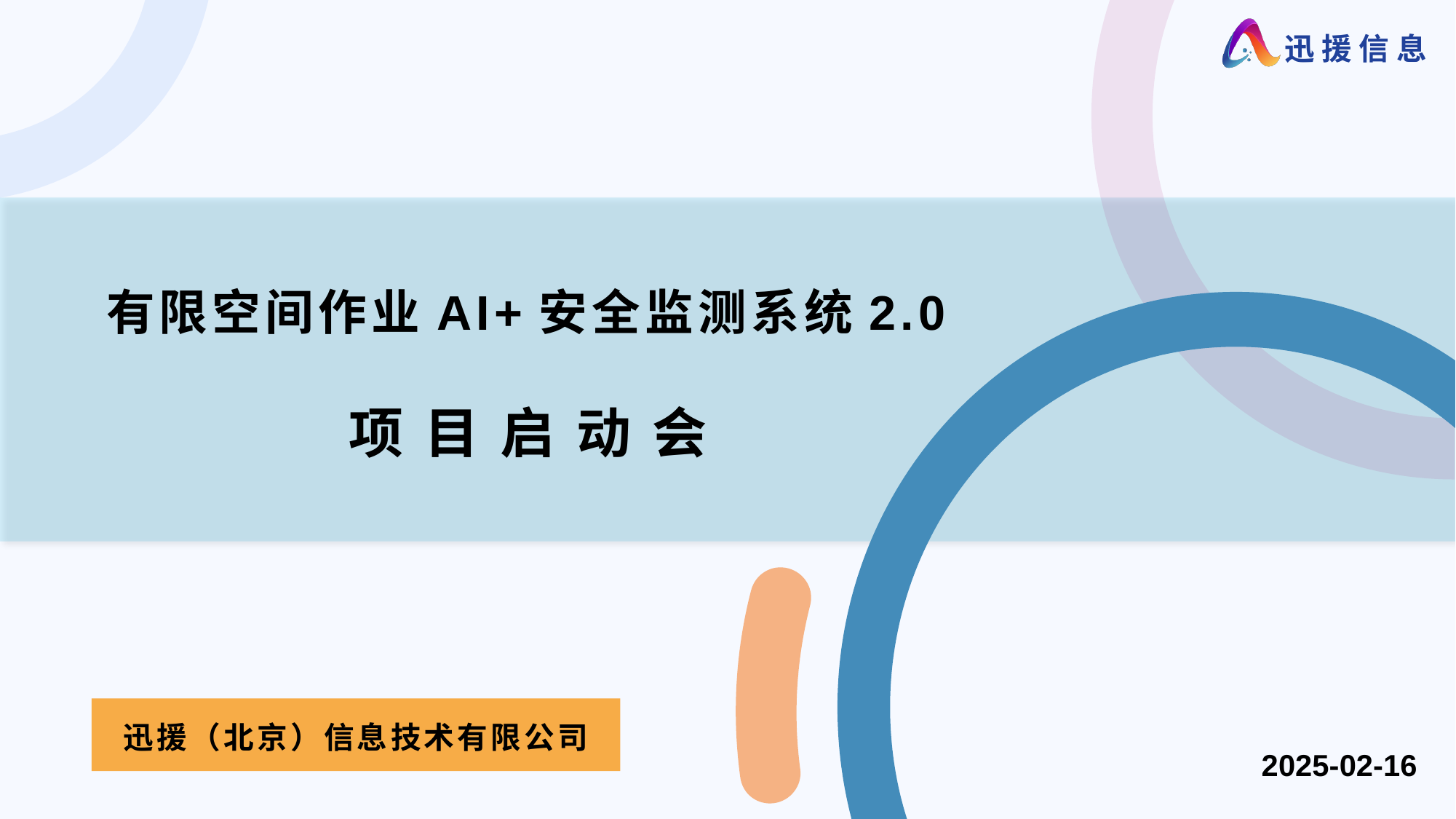

# 有限空间作业AI+安全监测系统2.0 项 目 启 动 会

迅援（北京）信息技术有限公司
2025-02-16